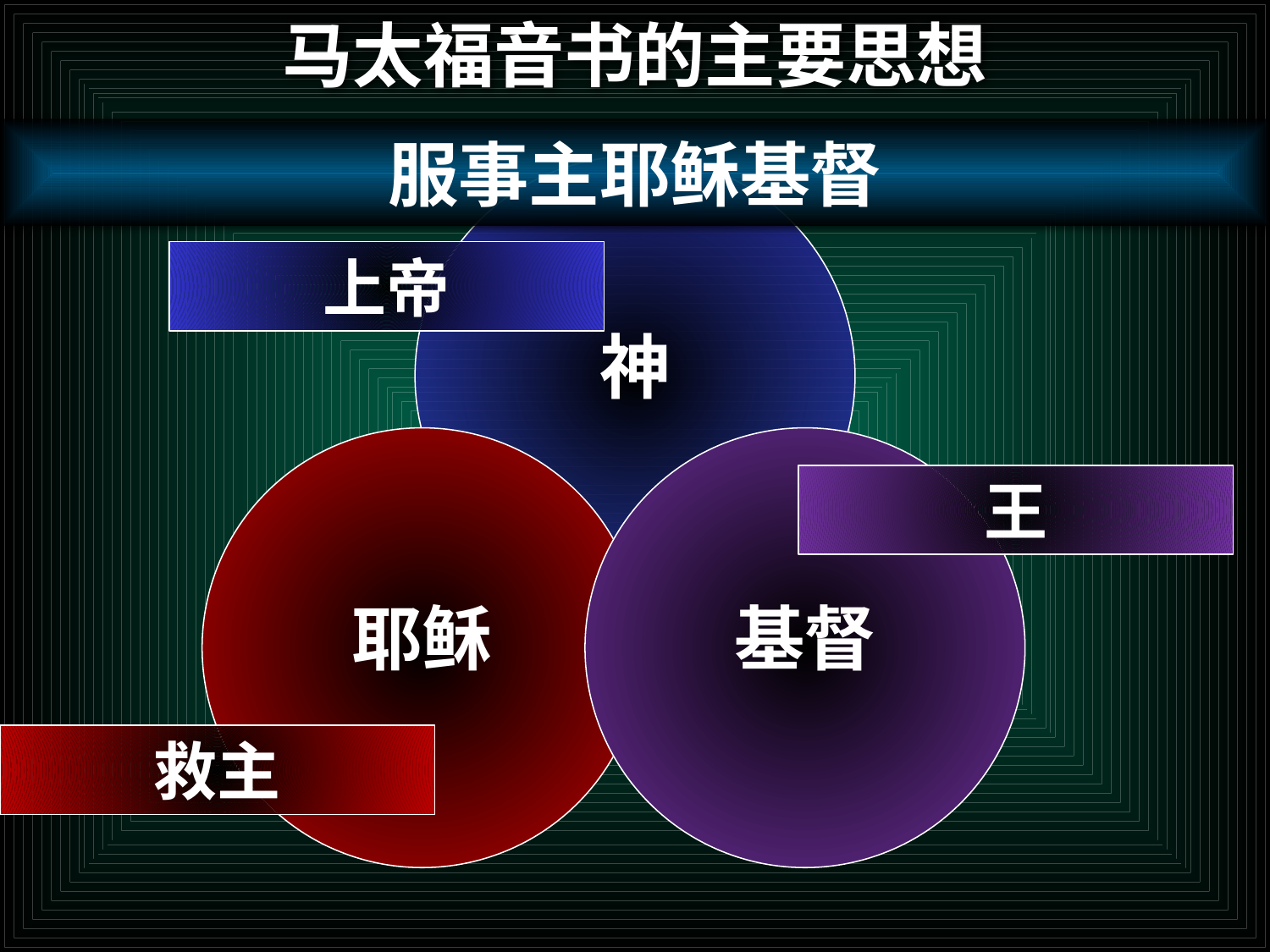

# 马太福音书的主要思想
服事主耶稣基督

神
上帝

耶稣

基督
王
救主